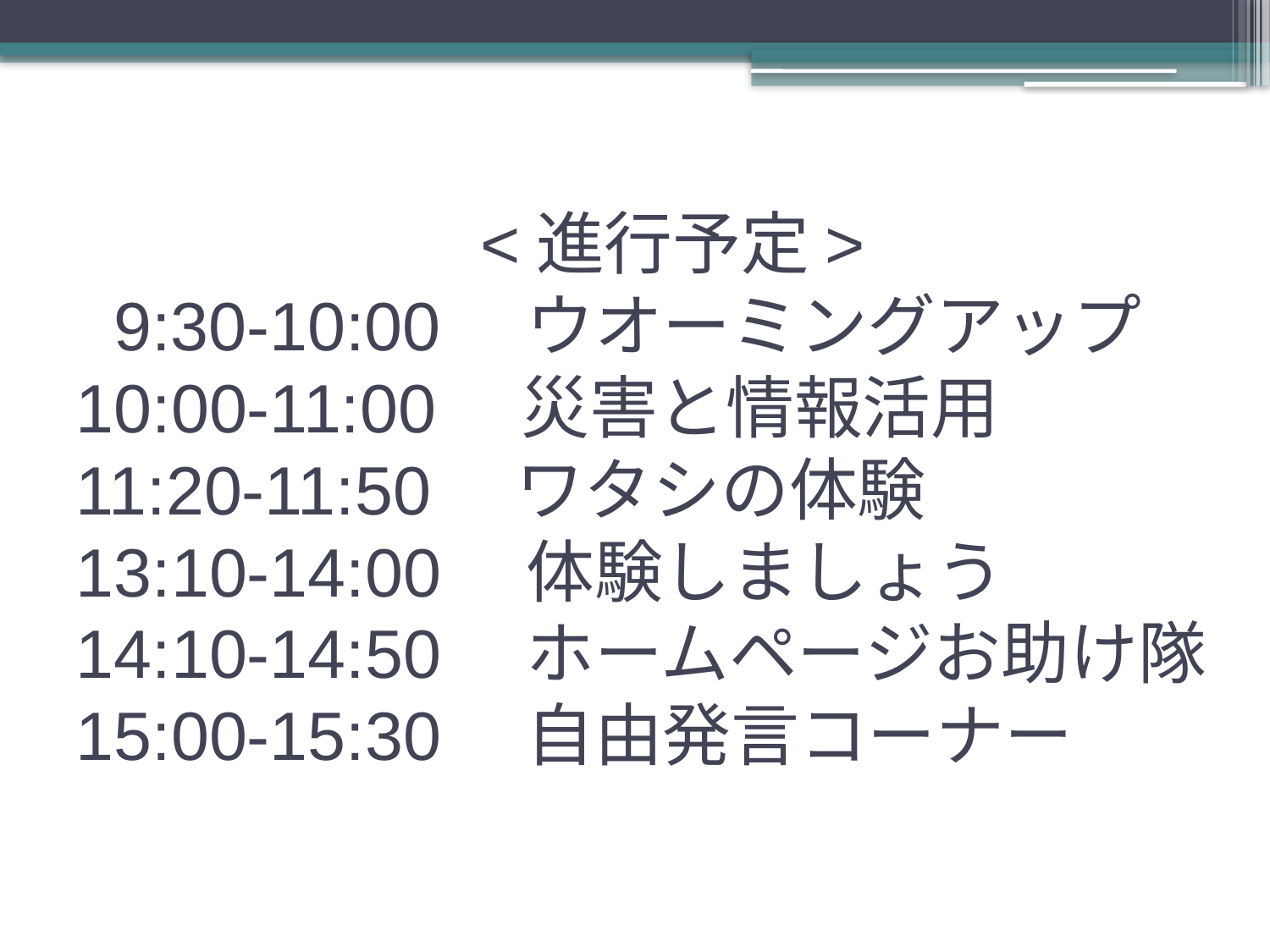

# <進行予定> 9:30-10:00　ウオーミングアップ 10:00-11:00　災害と情報活用 11:20-11:50　ワタシの体験 13:10-14:00　体験しましょう 14:10-14:50　ホームページお助け隊 15:00-15:30　自由発言コーナー